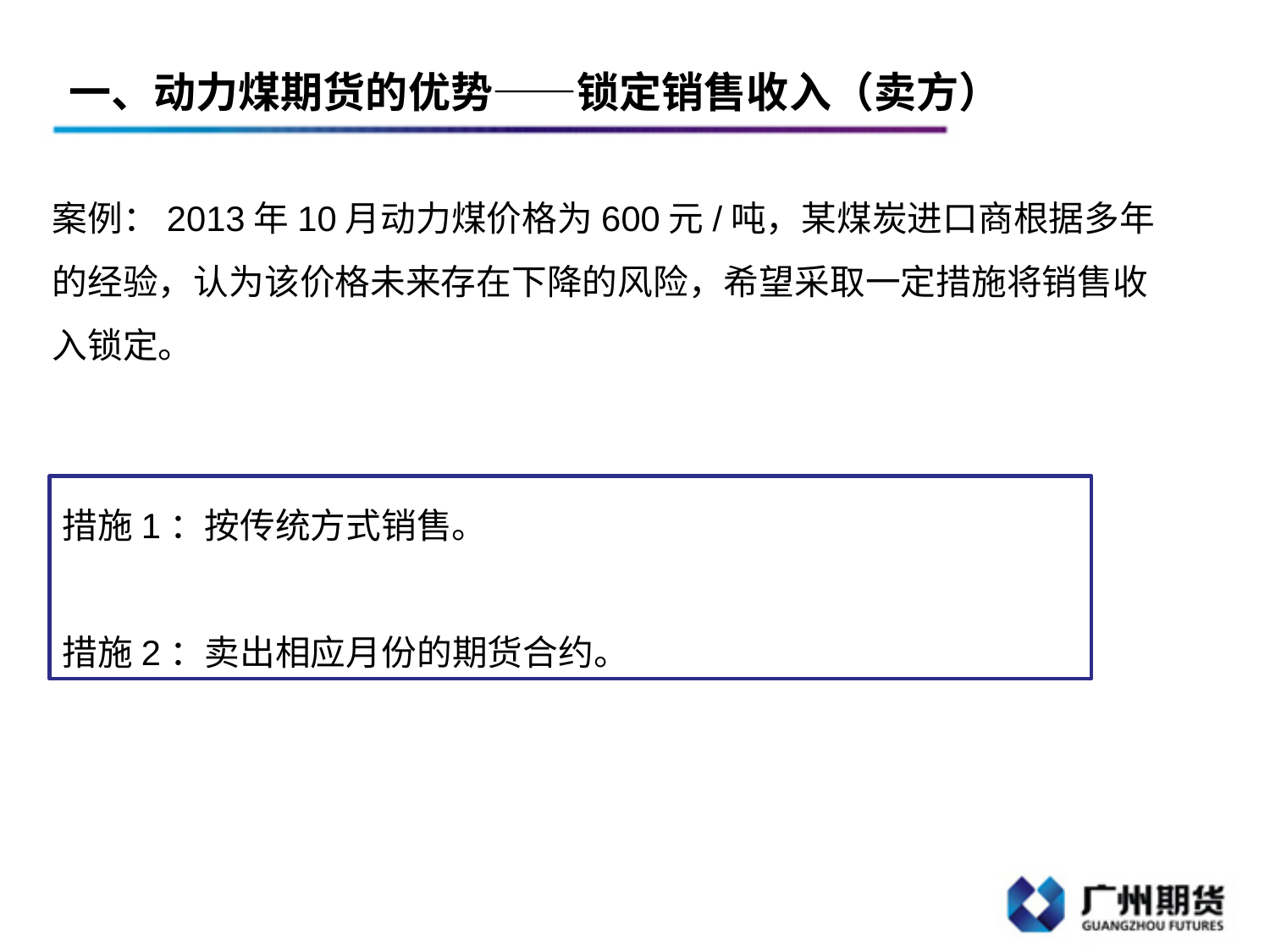

一、动力煤期货的优势——锁定销售收入（卖方）
案例：2013年10月动力煤价格为600元/吨，某煤炭进口商根据多年的经验，认为该价格未来存在下降的风险，希望采取一定措施将销售收入锁定。
措施1：按传统方式销售。

措施2：卖出相应月份的期货合约。